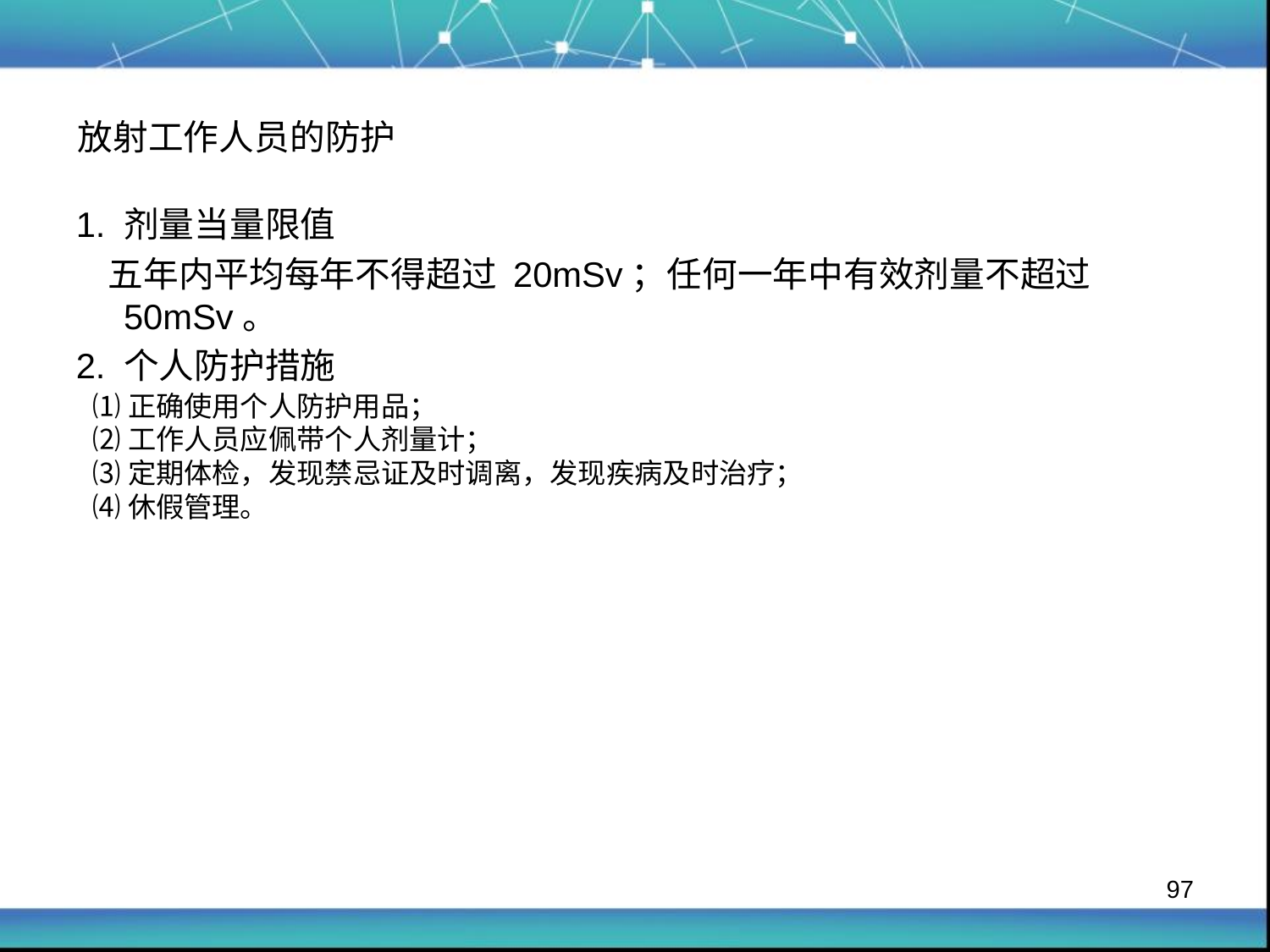

# 放射工作人员的防护
1. 剂量当量限值
   五年内平均每年不得超过 20mSv；任何一年中有效剂量不超过50mSv。
2. 个人防护措施

⑴正确使用个人防护用品；
⑵工作人员应佩带个人剂量计；
⑶定期体检，发现禁忌证及时调离，发现疾病及时治疗；
⑷休假管理。

97